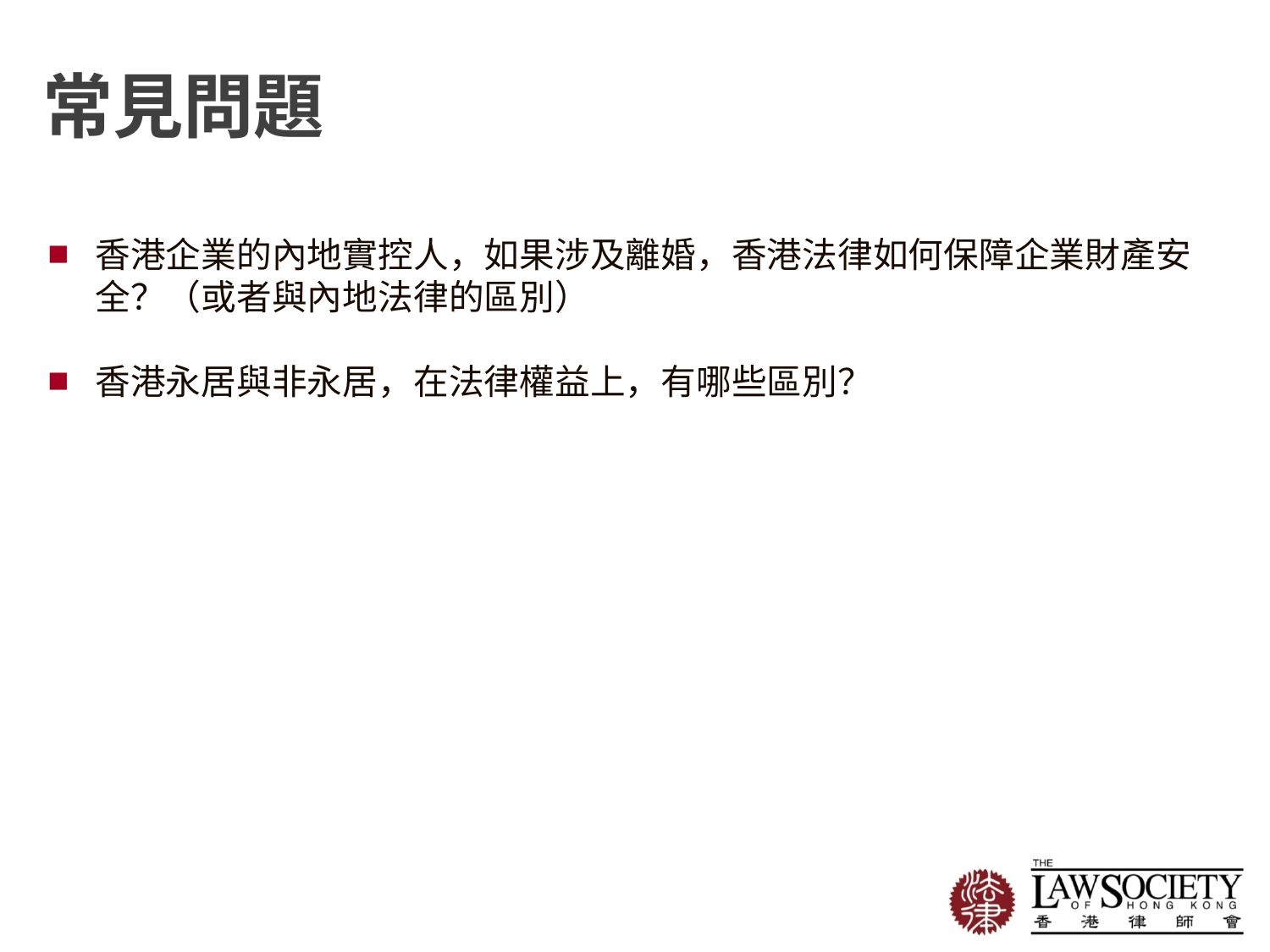

常見問題
香港企業的內地實控人，如果涉及離婚，香港法律如何保障企業財產安全？（或者與內地法律的區別）

香港永居與非永居，在法律權益上，有哪些區別？